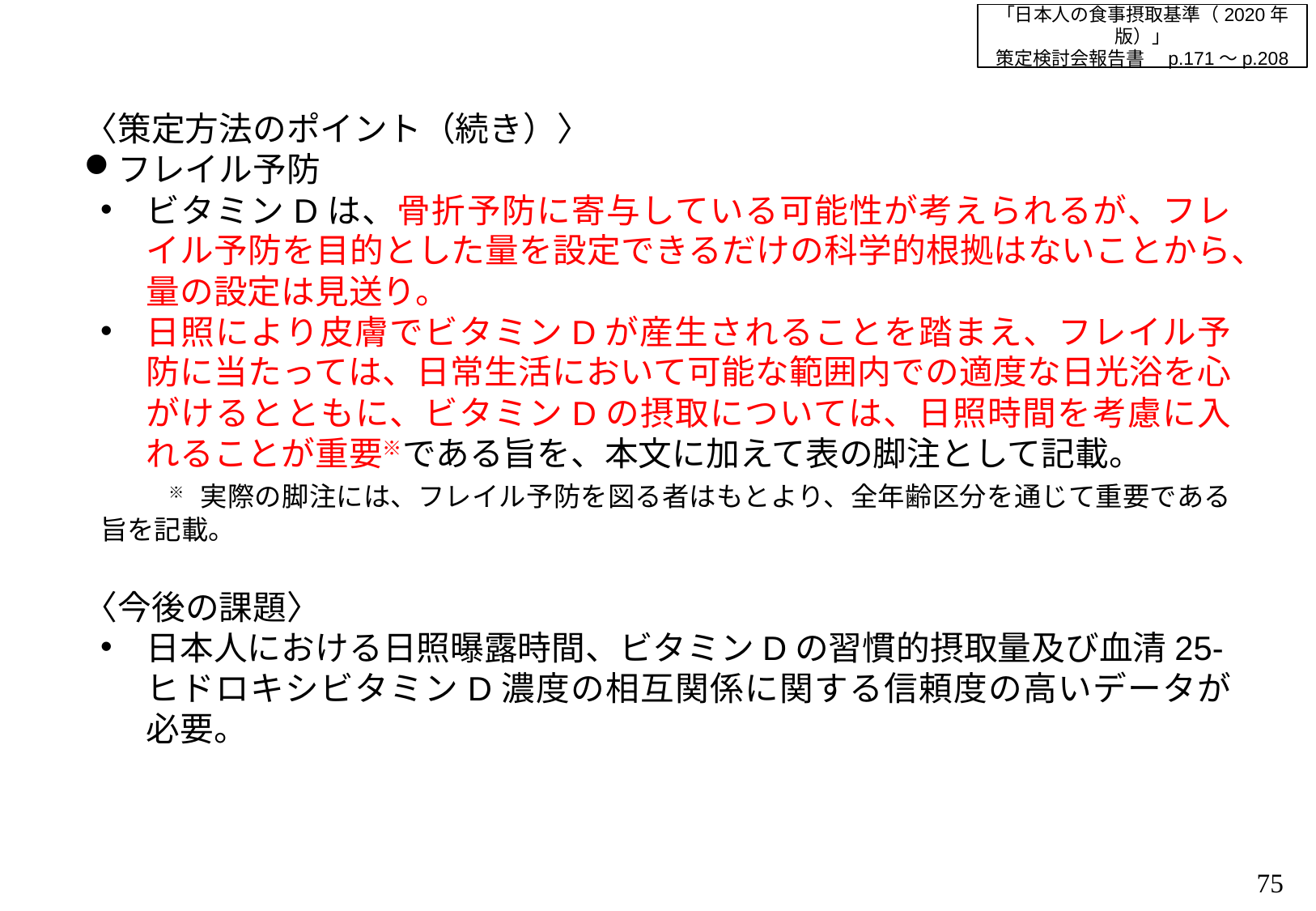

「日本人の食事摂取基準（2020年版）」
策定検討会報告書　p.171～p.208
〈策定方法のポイント（続き）〉
フレイル予防
ビタミンDは、骨折予防に寄与している可能性が考えられるが、フレイル予防を目的とした量を設定できるだけの科学的根拠はないことから、量の設定は見送り。
日照により皮膚でビタミンDが産生されることを踏まえ、フレイル予防に当たっては、日常生活において可能な範囲内での適度な日光浴を心がけるとともに、ビタミンDの摂取については、日照時間を考慮に入れることが重要※である旨を、本文に加えて表の脚注として記載。
　　※　実際の脚注には、フレイル予防を図る者はもとより、全年齢区分を通じて重要である旨を記載。

〈今後の課題〉
日本人における日照曝露時間、ビタミンDの習慣的摂取量及び血清25-ヒドロキシビタミンD濃度の相互関係に関する信頼度の高いデータが必要。
75